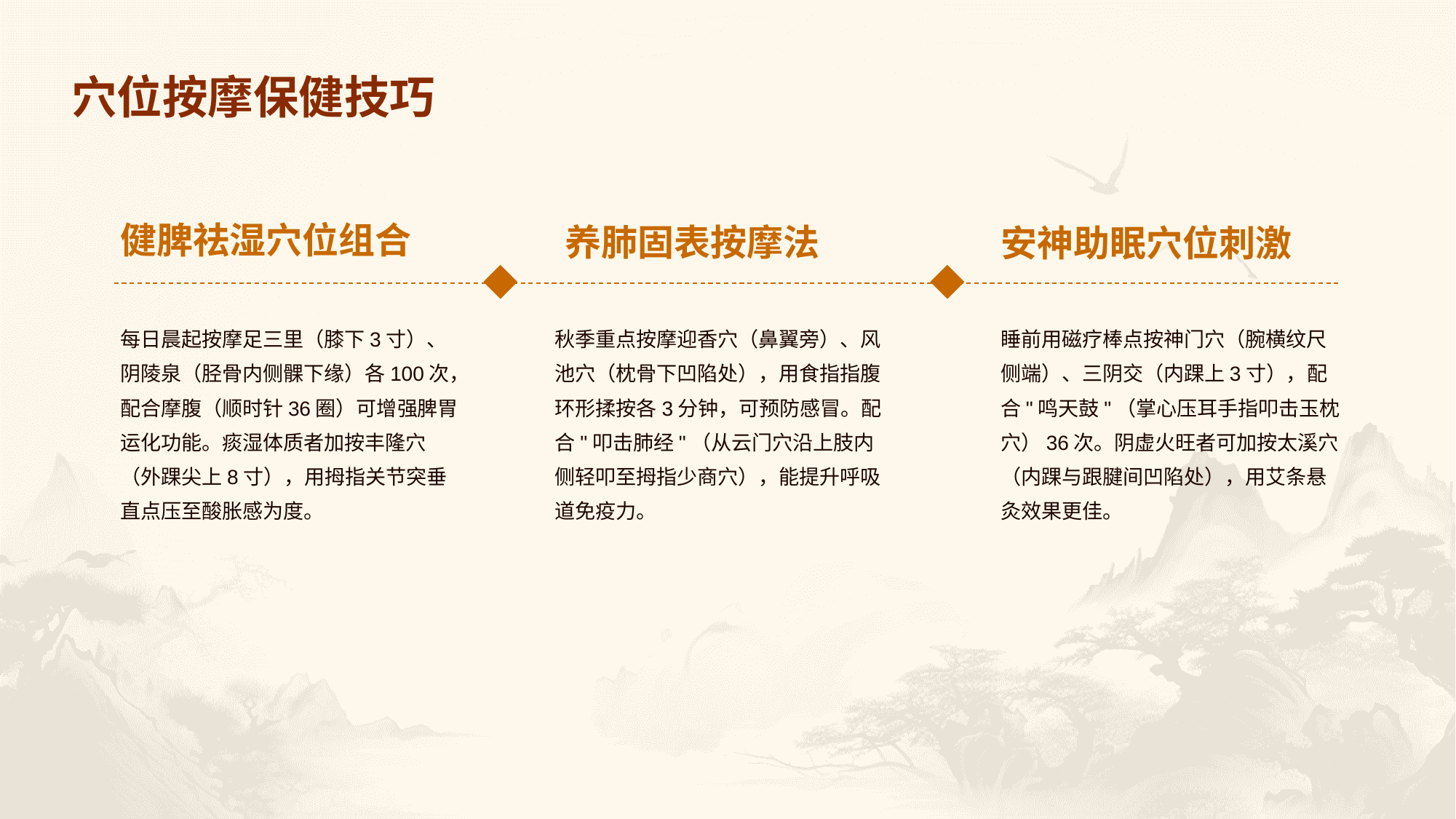

穴位按摩保健技巧
健脾祛湿穴位组合
养肺固表按摩法
安神助眠穴位刺激

每日晨起按摩足三里（膝下3寸）、阴陵泉（胫骨内侧髁下缘）各100次，配合摩腹（顺时针36圈）可增强脾胃运化功能。痰湿体质者加按丰隆穴（外踝尖上8寸），用拇指关节突垂直点压至酸胀感为度。
秋季重点按摩迎香穴（鼻翼旁）、风池穴（枕骨下凹陷处），用食指指腹环形揉按各3分钟，可预防感冒。配合"叩击肺经"（从云门穴沿上肢内侧轻叩至拇指少商穴），能提升呼吸道免疫力。
睡前用磁疗棒点按神门穴（腕横纹尺侧端）、三阴交（内踝上3寸），配合"鸣天鼓"（掌心压耳手指叩击玉枕穴）36次。阴虚火旺者可加按太溪穴（内踝与跟腱间凹陷处），用艾条悬灸效果更佳。